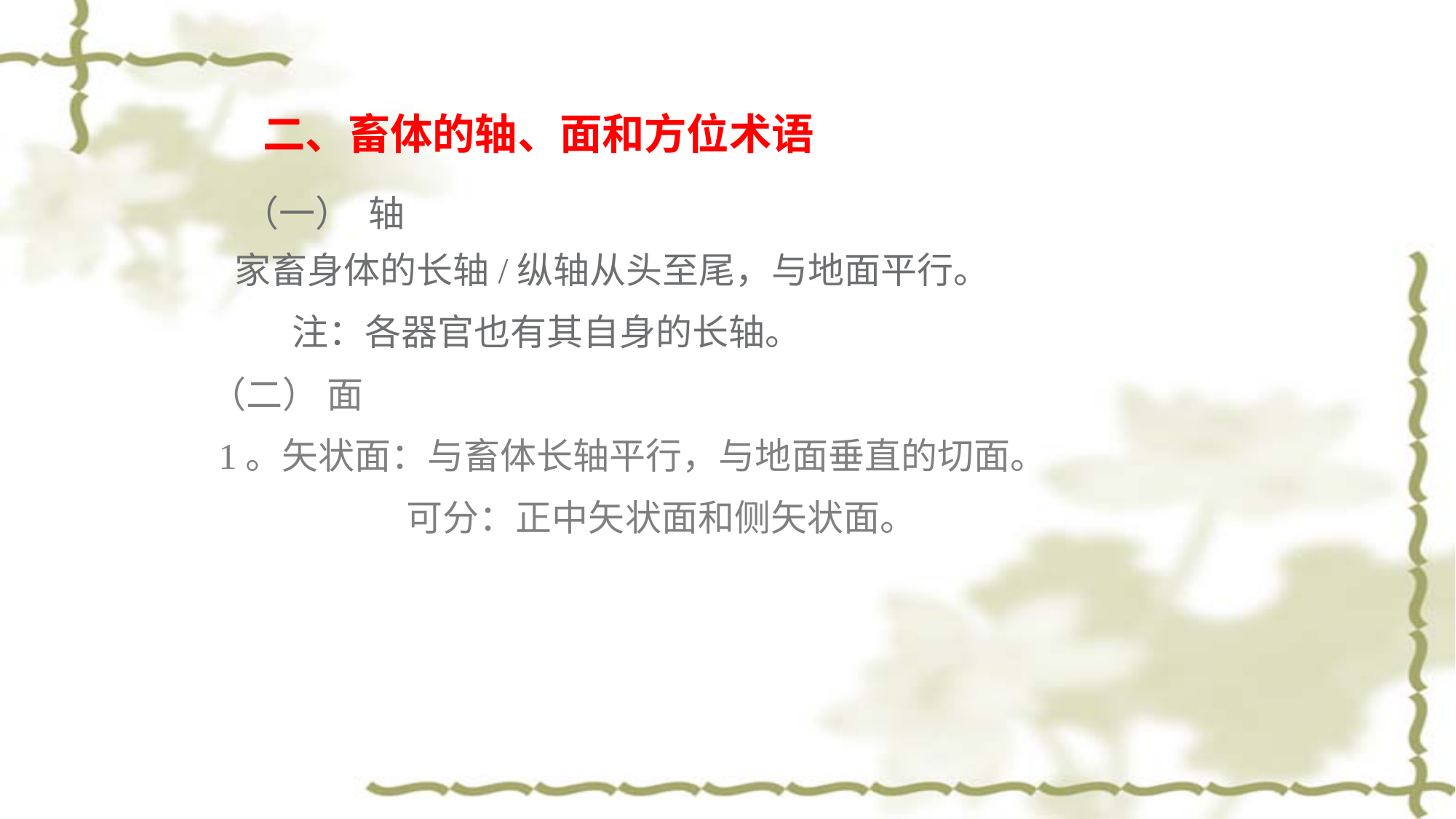

二二、畜体的轴、面和方位术语
   （一）  轴
  家畜身体的长轴/纵轴从头至尾，与地面平行。
         注：各器官也有其自身的长轴。
（二） 面
 1。矢状面：与畜体长轴平行，与地面垂直的切面。
                       可分：正中矢状面和侧矢状面。